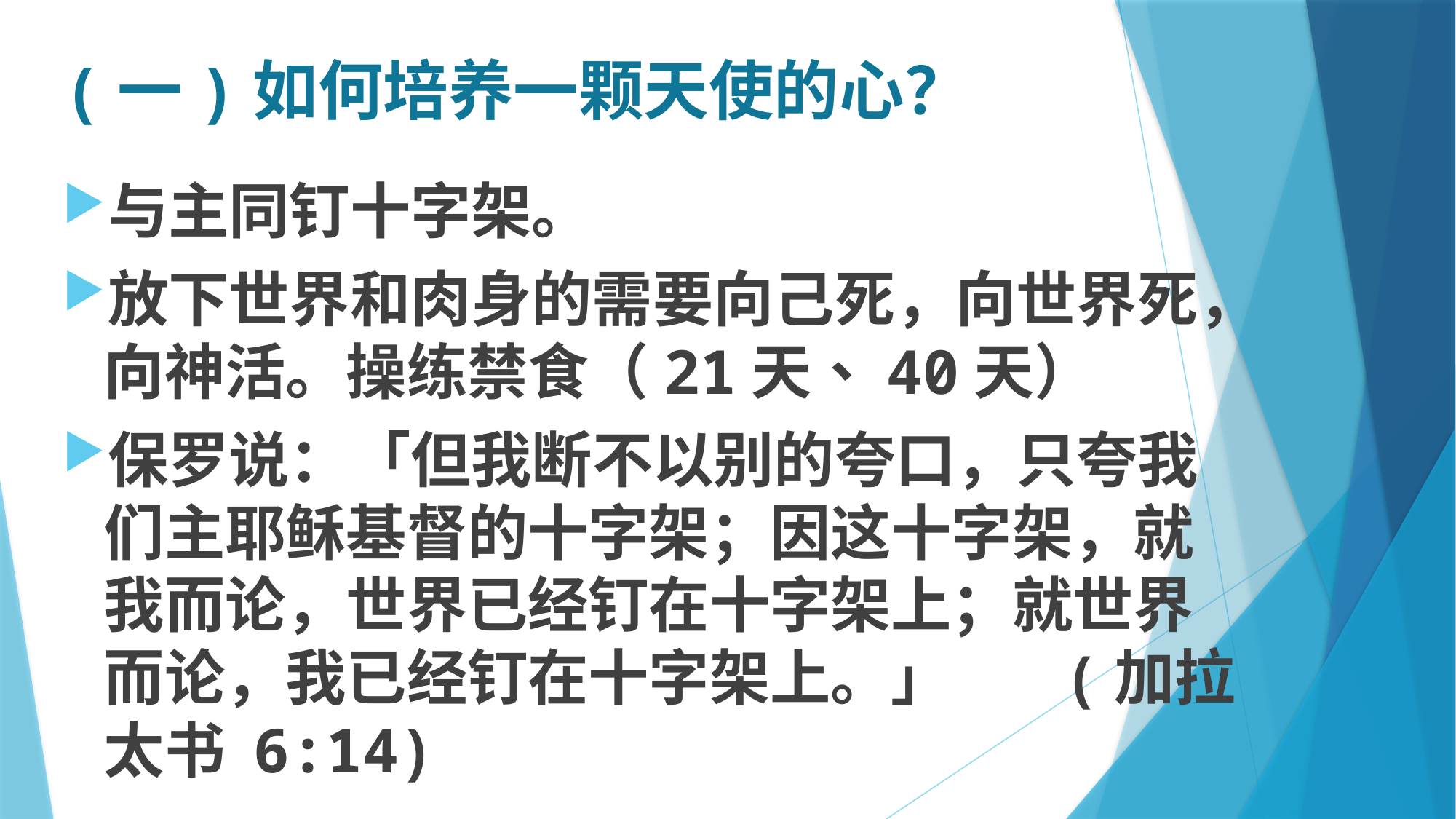

# (一)如何培养一颗天使的心？
与主同钉十字架。
放下世界和肉身的需要向己死，向世界死，向神活。操练禁食（21天、40天）
保罗说：「但我断不以别的夸口，只夸我们主耶稣基督的十字架；因这十字架，就我而论，世界已经钉在十字架上；就世界而论，我已经钉在十字架上。」       (加拉太书 6:14)